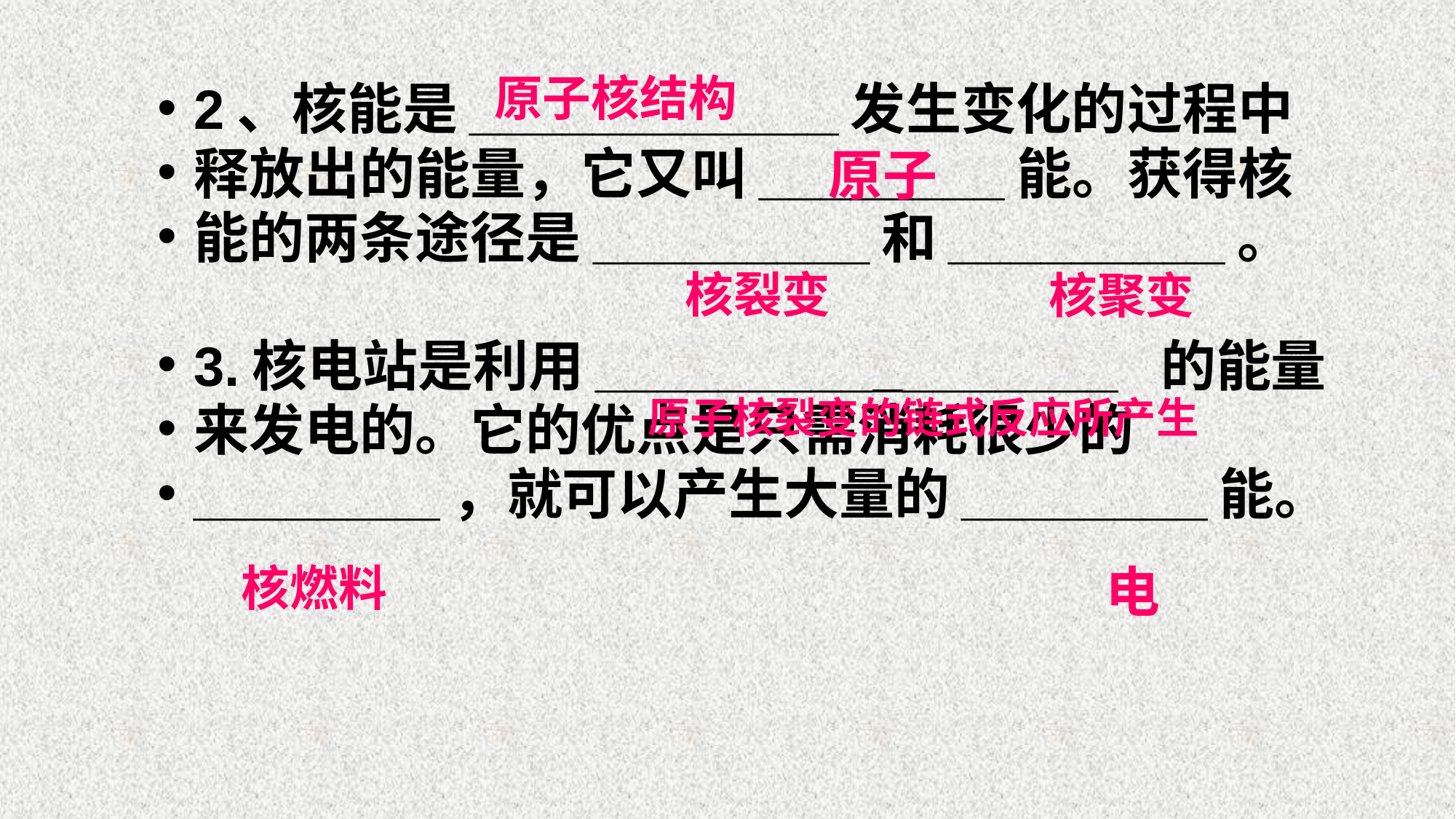

原子核结构
2、核能是____________发生变化的过程中
释放出的能量，它又叫________能。获得核
能的两条途径是_________和_________。

3.核电站是利用_________  _______  的能量
来发电的。它的优点是只需消耗很少的
________，就可以产生大量的________能。
原子
    核裂变
 核聚变
原子核裂变的链式反应所产生
 核燃料
电